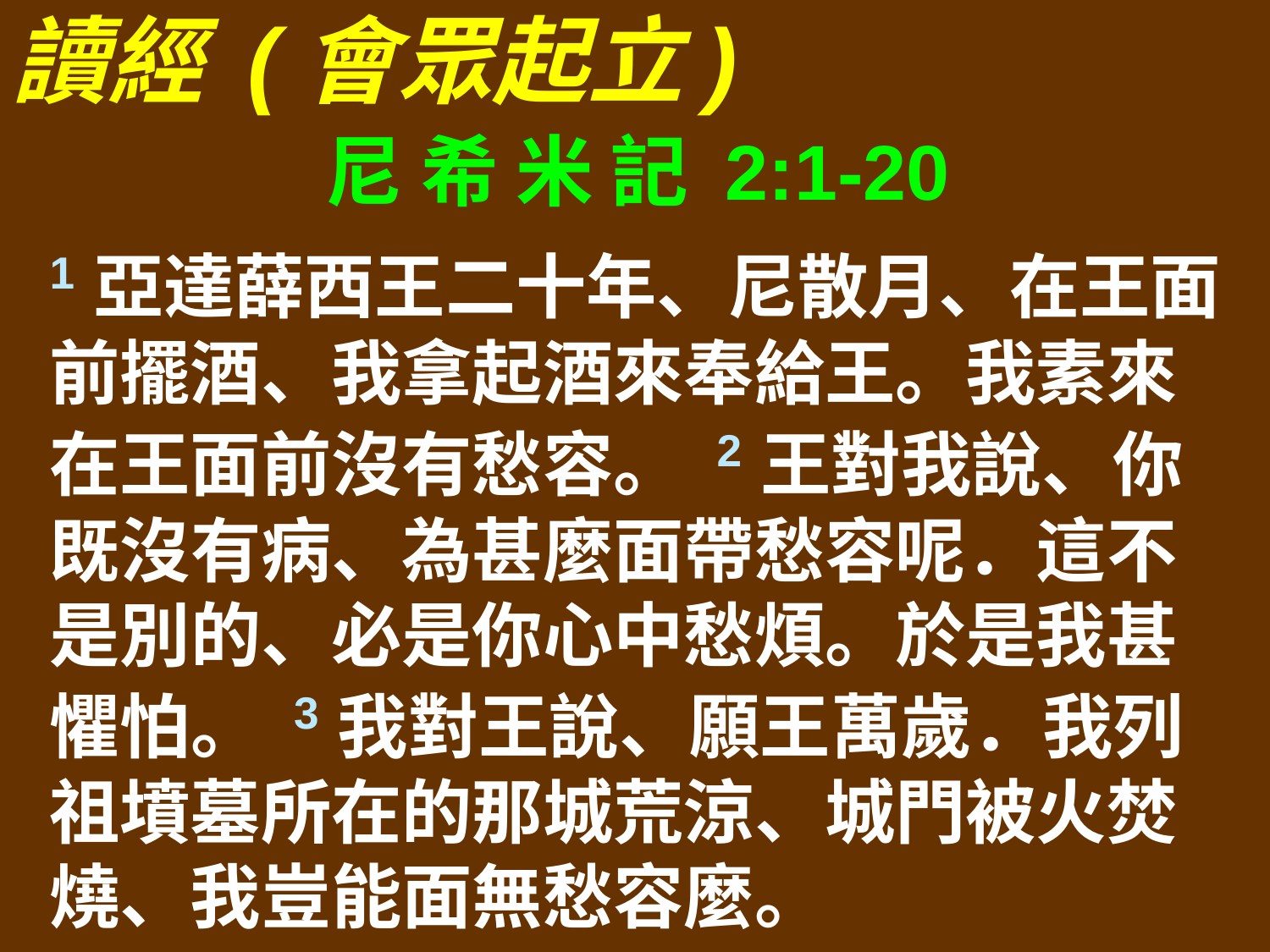

讀經 (會眾起立)
尼 希 米 記 2:1-20
1亞達薛西王二十年、尼散月、在王面前擺酒、我拿起酒來奉給王。我素來在王面前沒有愁容。 2王對我說、你既沒有病、為甚麼面帶愁容呢．這不是別的、必是你心中愁煩。於是我甚懼怕。 3我對王說、願王萬歲．我列祖墳墓所在的那城荒涼、城門被火焚燒、我豈能面無愁容麼。